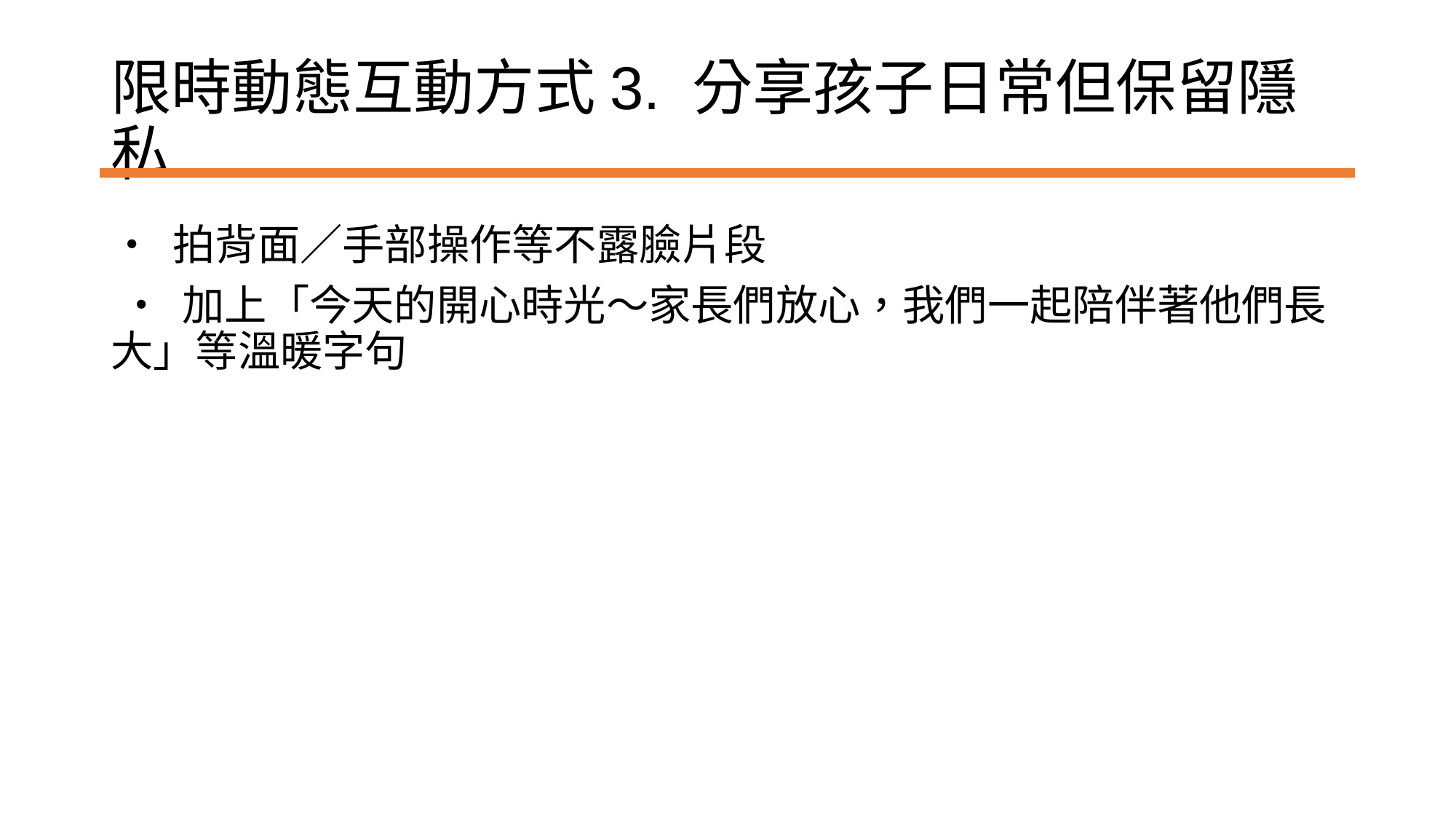

# 限時動態互動方式3. 分享孩子日常但保留隱私
• 拍背面／手部操作等不露臉片段
 • 加上「今天的開心時光～家長們放心，我們一起陪伴著他們長大」等溫暖字句